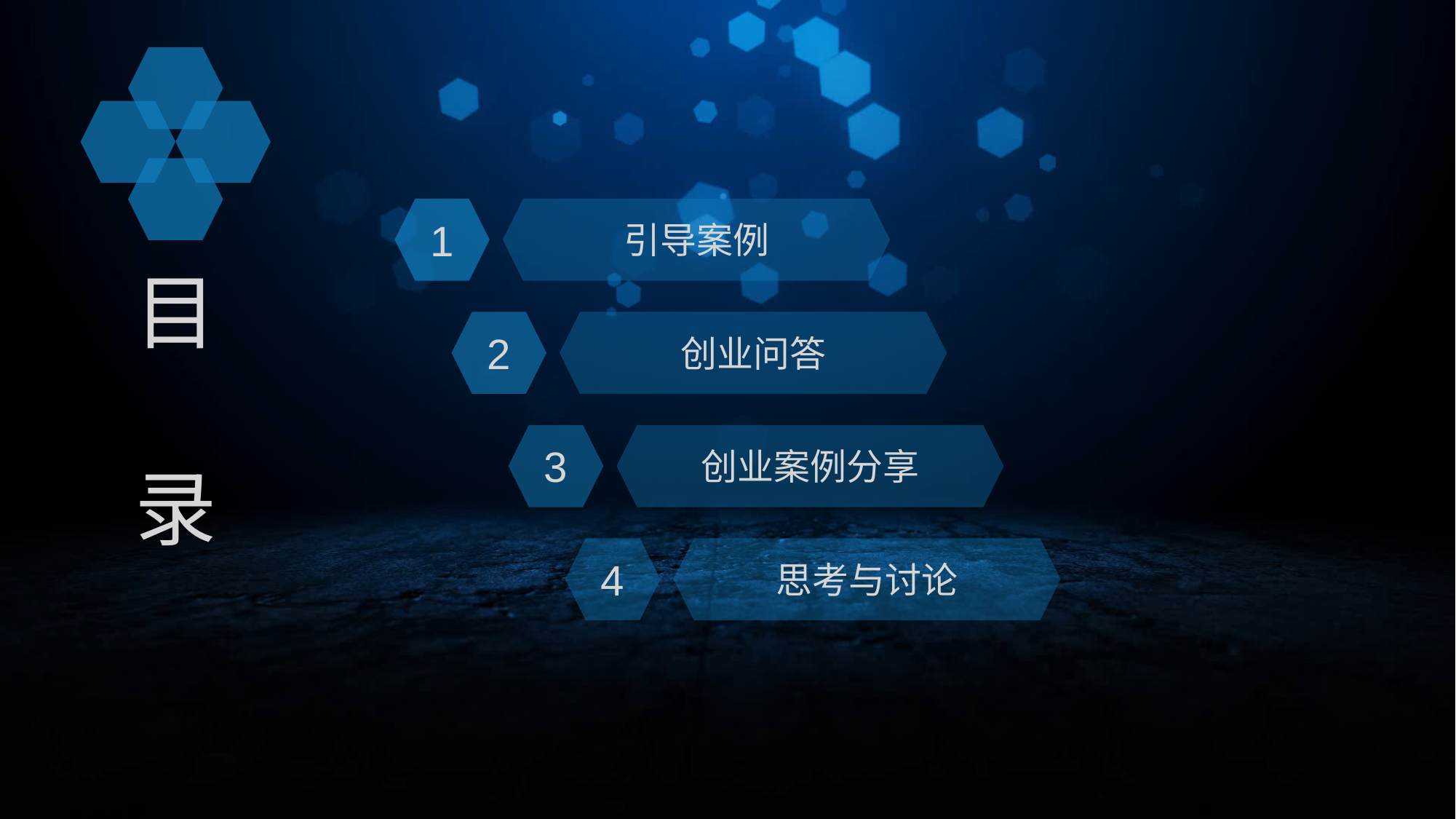

1

引导案例
目

录

2

创业问答

3

创业案例分享

4

思考与讨论